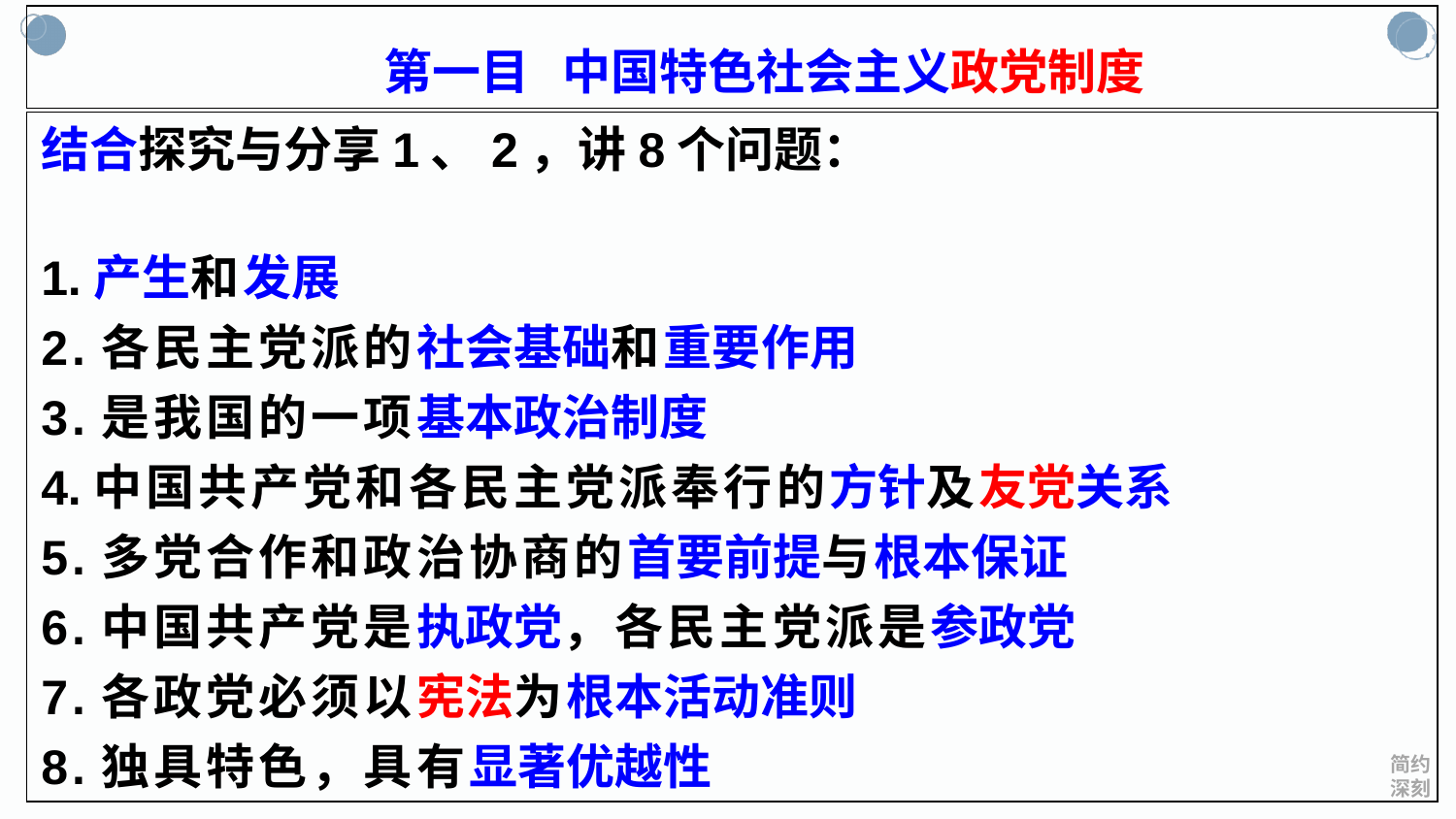

第一目   中国特色社会主义政党制度
结合探究与分享1、2，讲8个问题：

1.产生和发展
2.各民主党派的社会基础和重要作用
3.是我国的一项基本政治制度
4.中国共产党和各民主党派奉行的方针及友党关系
5.多党合作和政治协商的首要前提与根本保证
6.中国共产党是执政党，各民主党派是参政党
7.各政党必须以宪法为根本活动准则
8.独具特色，具有显著优越性